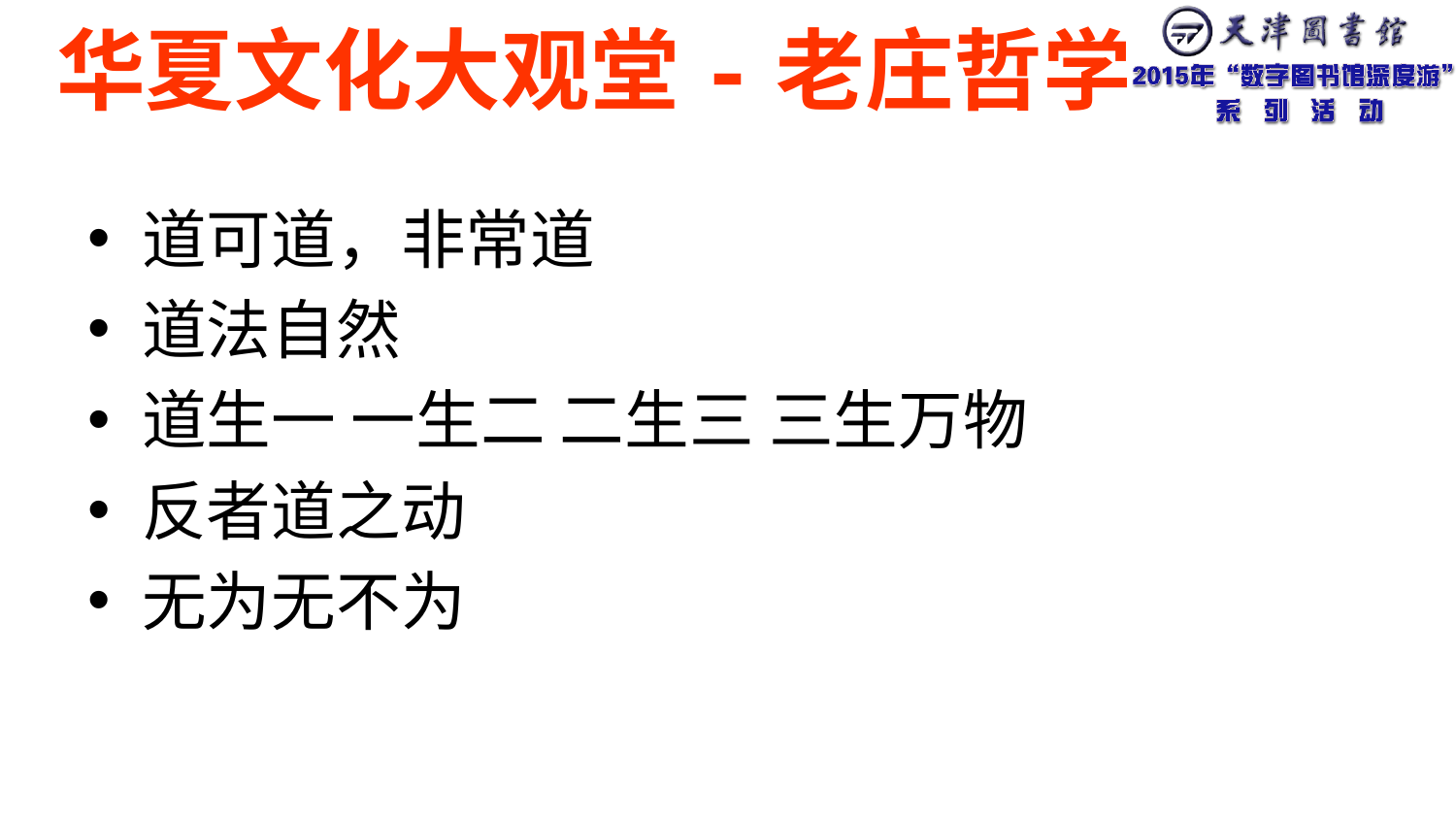

# 华夏文化大观堂-老庄哲学
道可道，非常道
道法自然
道生一 一生二 二生三 三生万物
反者道之动
无为无不为